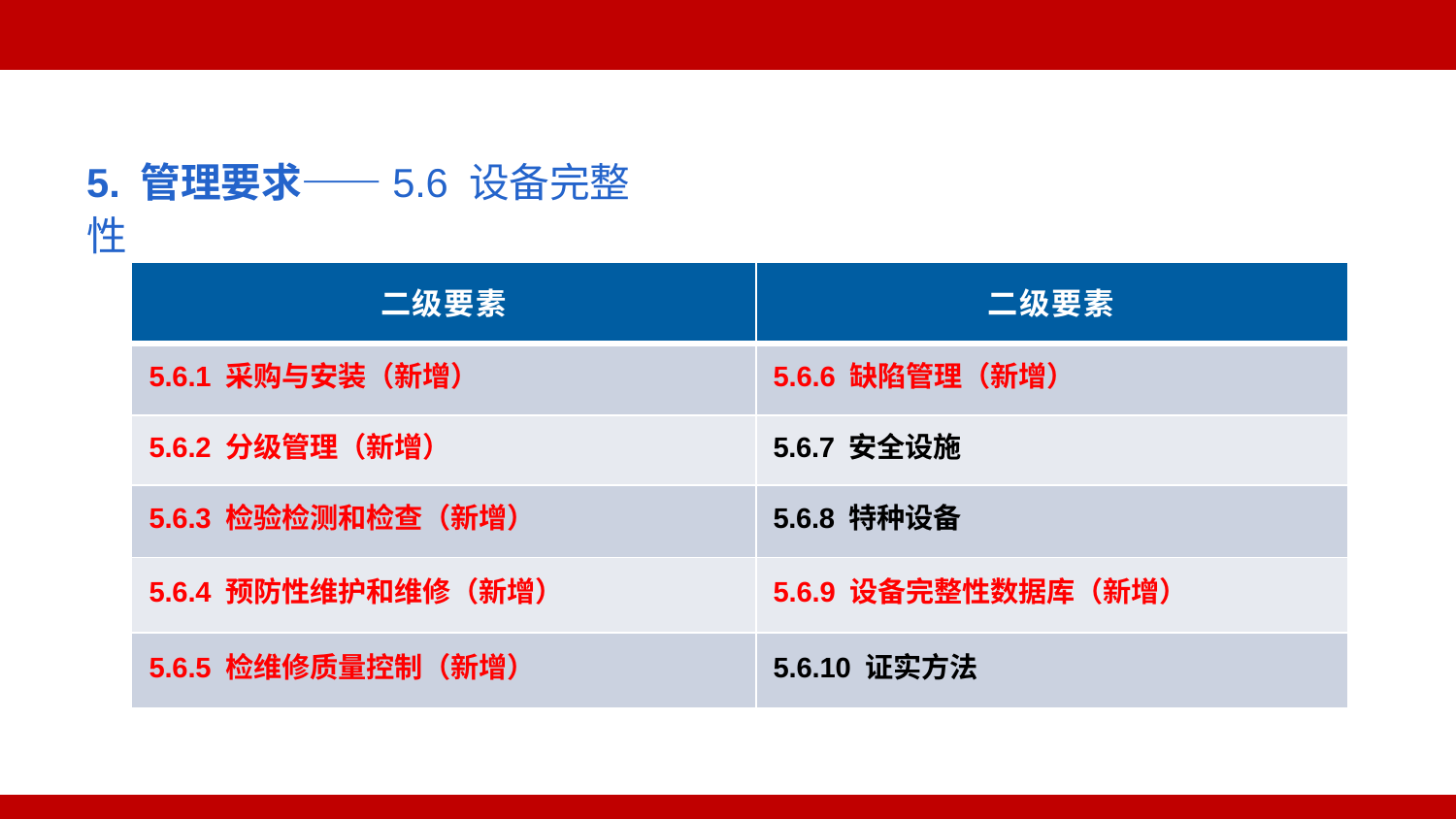

5. 管理要求——5.6 设备完整性
| 二级要素 | 二级要素 |
| --- | --- |
| 5.6.1 采购与安装（新增） | 5.6.6 缺陷管理（新增） |
| 5.6.2 分级管理（新增） | 5.6.7 安全设施 |
| 5.6.3 检验检测和检查（新增） | 5.6.8 特种设备 |
| 5.6.4 预防性维护和维修（新增） | 5.6.9 设备完整性数据库（新增） |
| 5.6.5 检维修质量控制（新增） | 5.6.10 证实方法 |